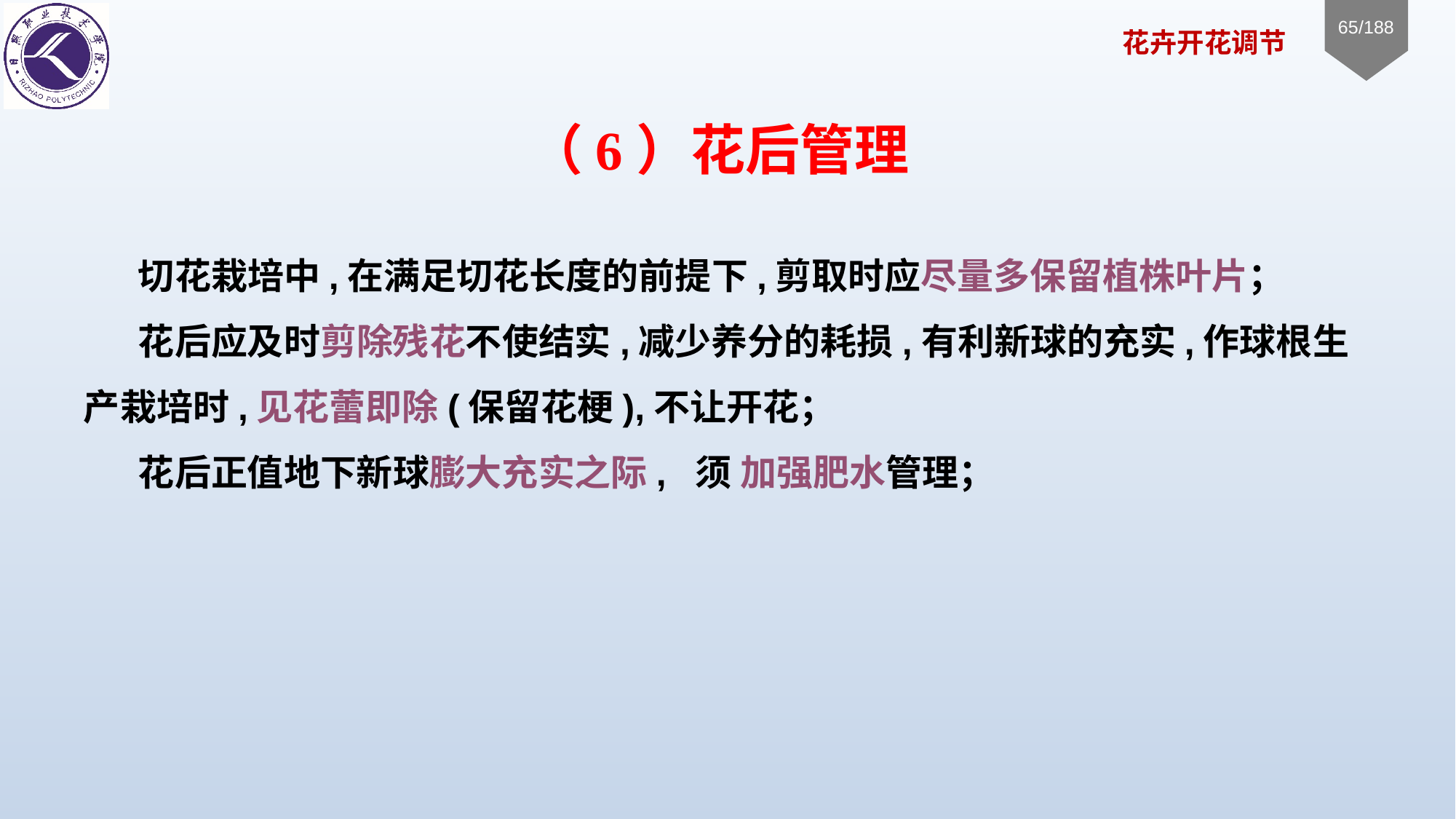

# （6）花后管理
切花栽培中,在满足切花长度的前提下,剪取时应尽量多保留植株叶片；
花后应及时剪除残花不使结实,减少养分的耗损,有利新球的充实,作球根生产栽培时,见花蕾即除(保留花梗),不让开花；
花后正值地下新球膨大充实之际,  须 加强肥水管理；